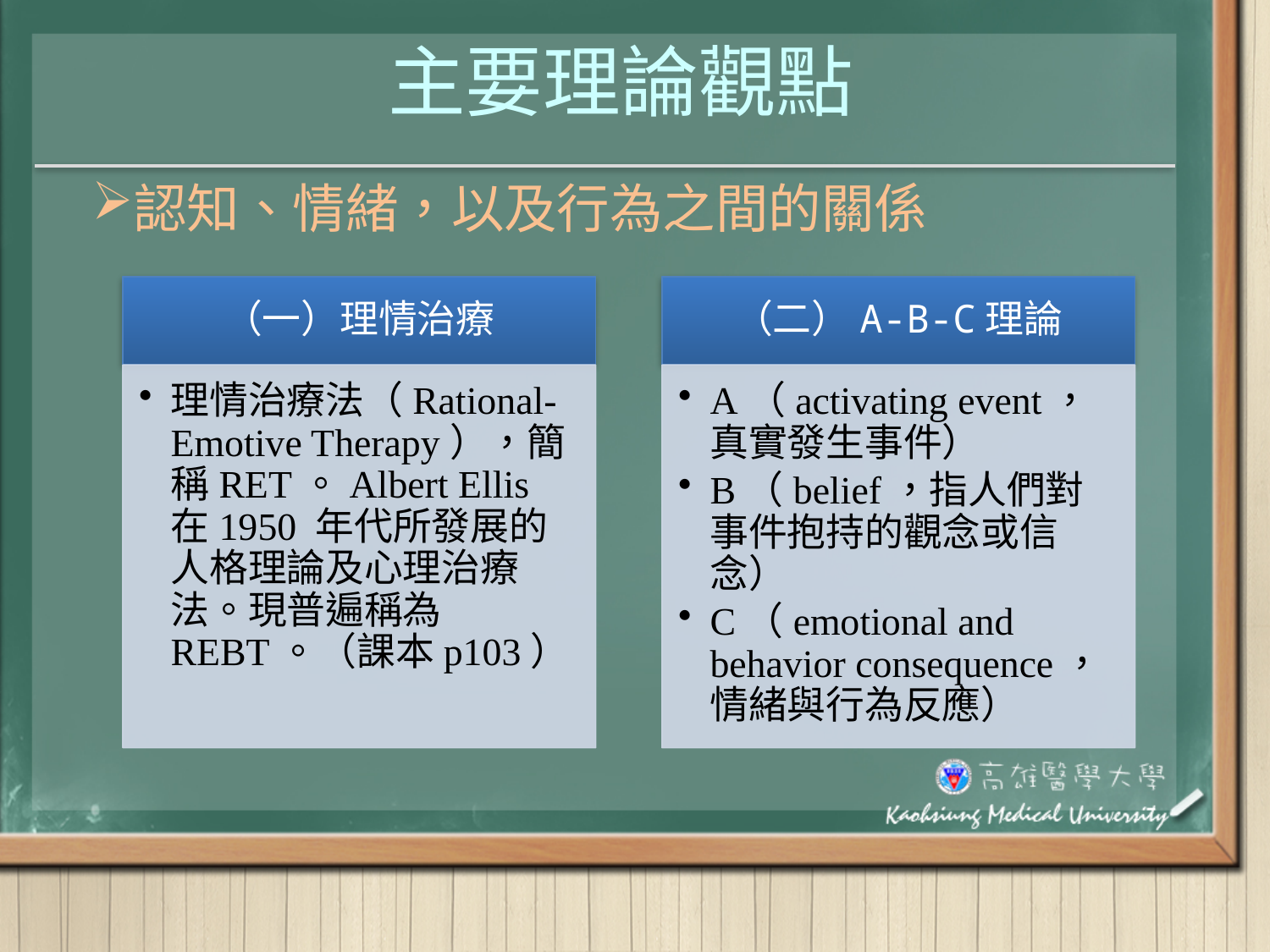

# 主要理論觀點
認知、情緒，以及行為之間的關係
（一）理情治療
理情治療法（Rational-Emotive Therapy），簡稱RET。Albert Ellis 在1950 年代所發展的人格理論及心理治療法。現普遍稱為REBT。（課本p103）
（二）A-B-C理論
A（activating event，真實發生事件）
B（belief，指人們對事件抱持的觀念或信念）
C（emotional and behavior consequence，情緒與行為反應）